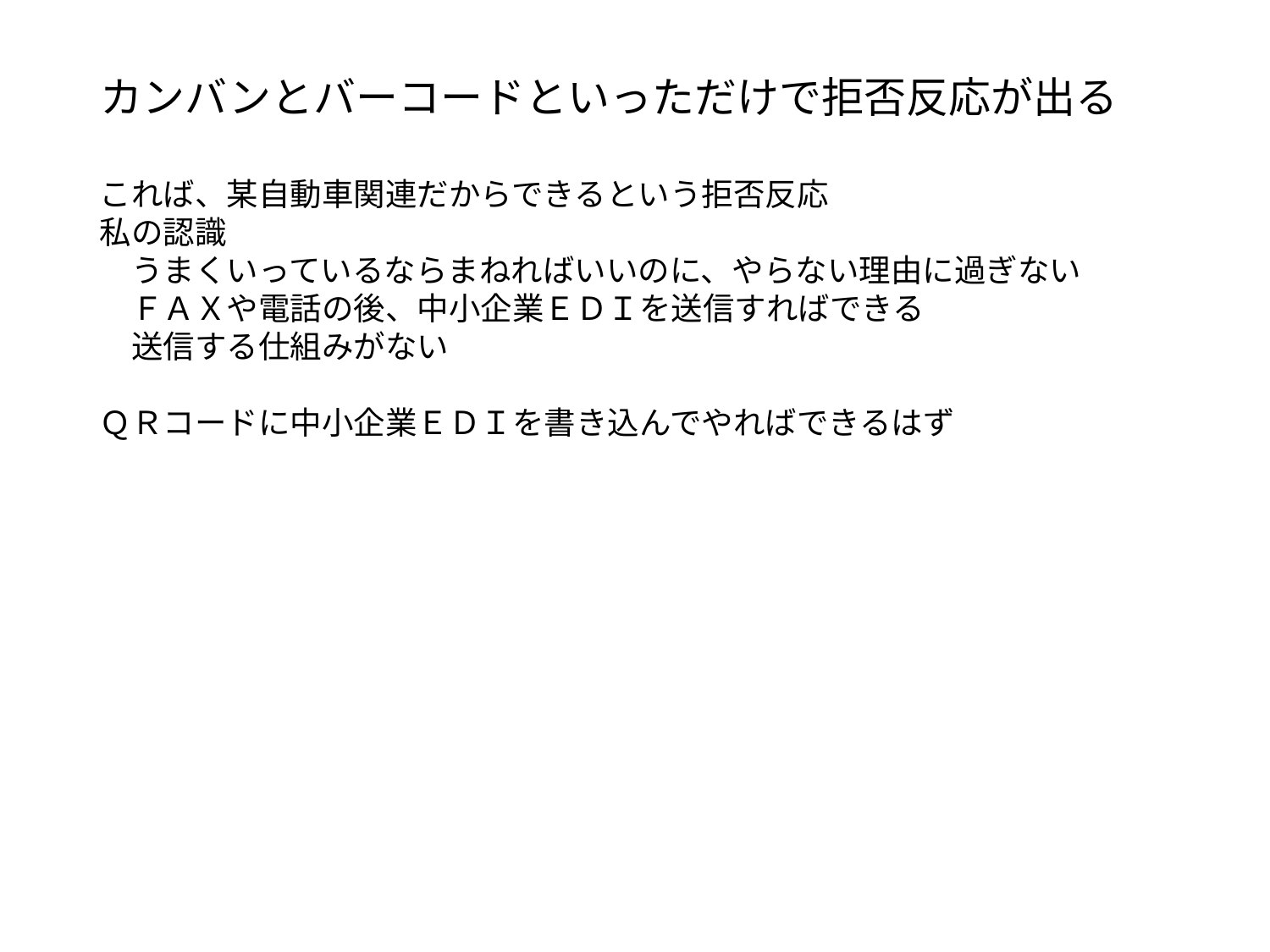

# カンバンとバーコードといっただけで拒否反応が出る
これば、某自動車関連だからできるという拒否反応
私の認識
　うまくいっているならまねればいいのに、やらない理由に過ぎない
　ＦＡＸや電話の後、中小企業ＥＤＩを送信すればできる
　送信する仕組みがない

ＱＲコードに中小企業ＥＤＩを書き込んでやればできるはず